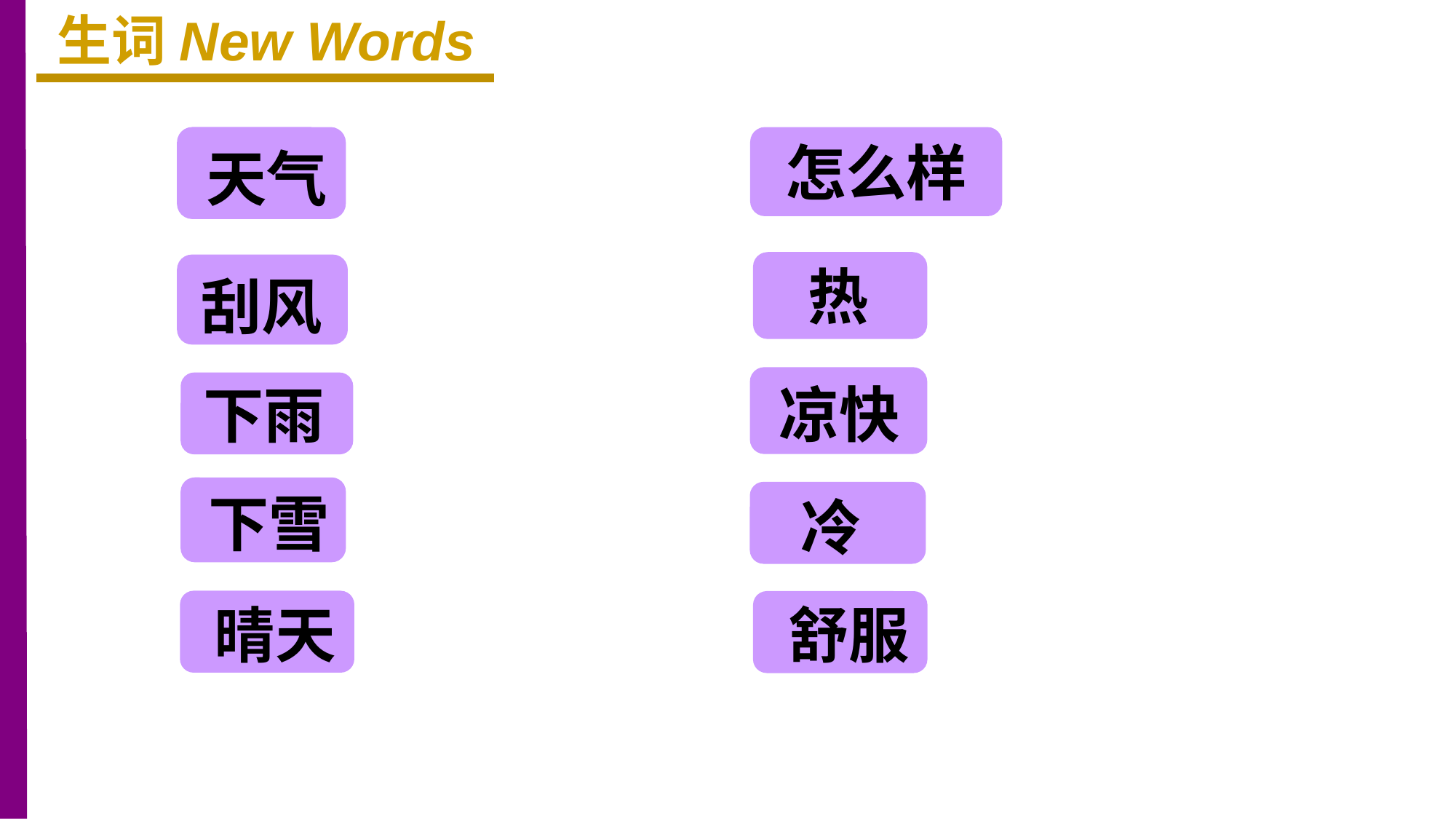

生词New Words

怎么样

天气

热

刮风

凉快
下雨

下雪

冷

晴天

舒服